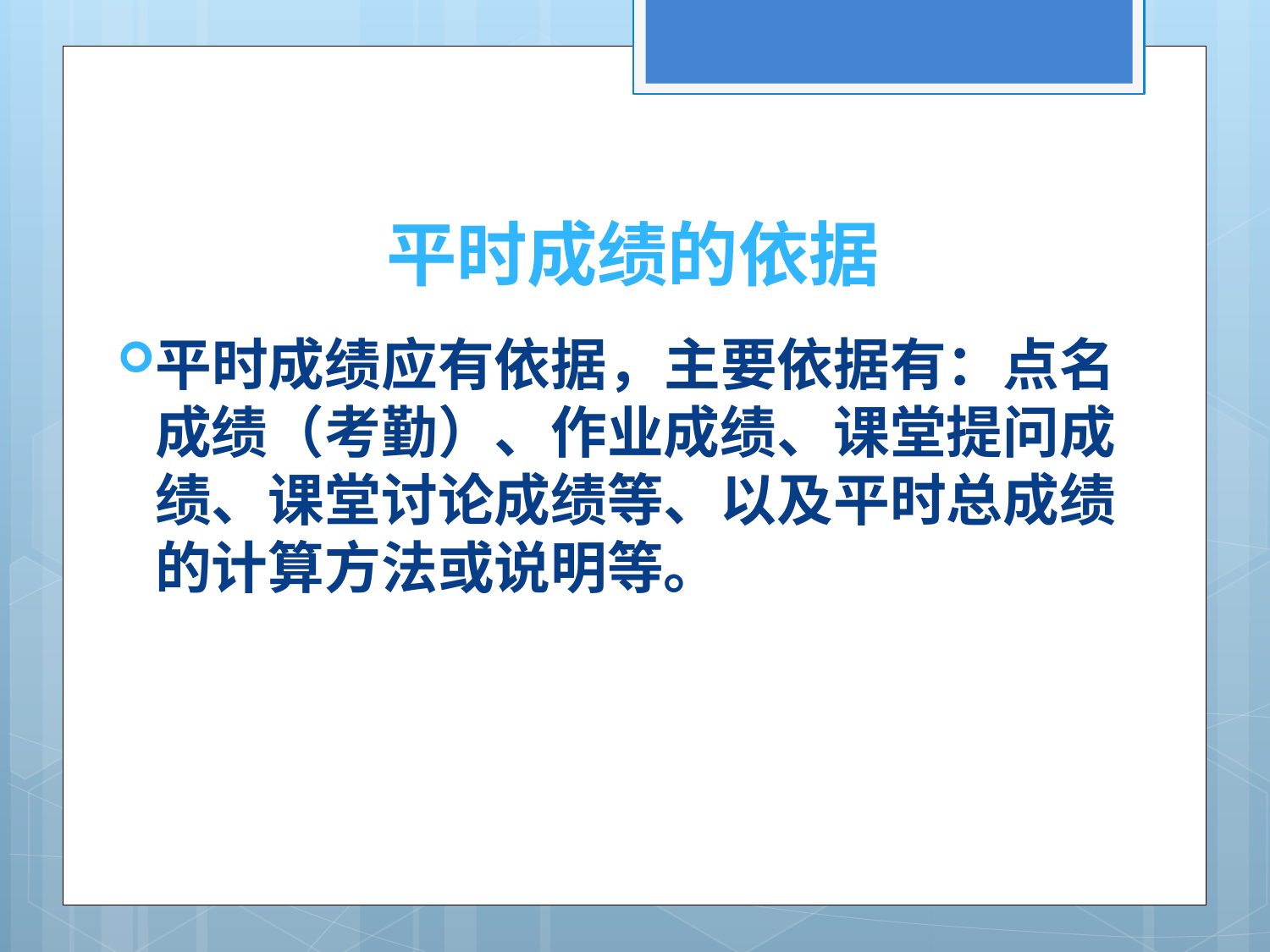

# 平时成绩的依据
平时成绩应有依据，主要依据有：点名成绩（考勤）、作业成绩、课堂提问成绩、课堂讨论成绩等、以及平时总成绩的计算方法或说明等。